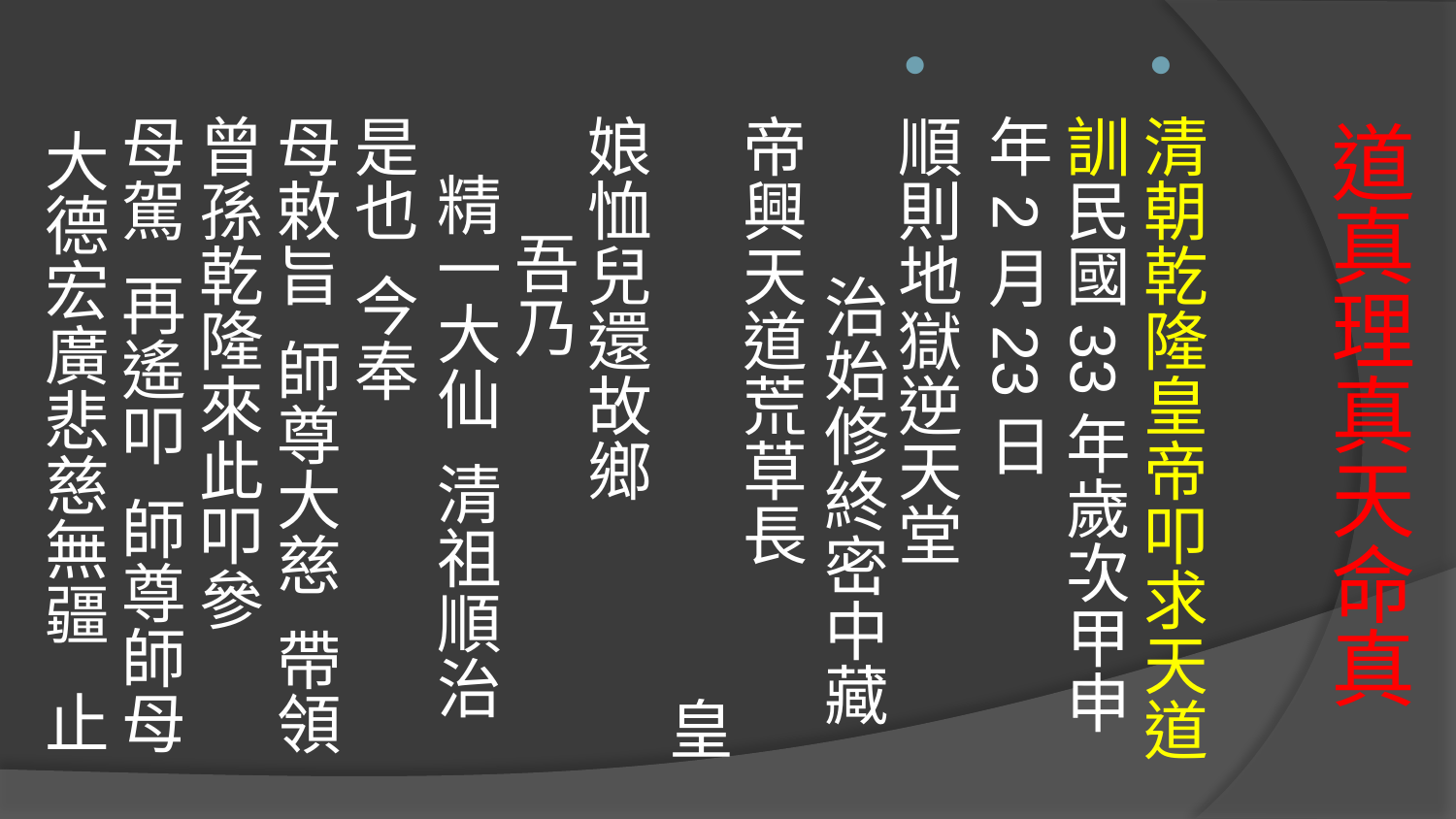

清朝乾隆皇帝叩求天道訓民國33年歲次甲申年2月23日
順則地獄逆天堂                          治始修終密中藏
帝興天道荒草長                                                       皇娘恤兒還故鄉
        吾乃
    精一大仙  清祖順治   是也  今奉
母敕旨  師尊大慈  帶領曾孫乾隆來此叩參
母駕  再遙叩  師尊師母  大德宏廣悲慈無疆   止
# 道真理真天命真